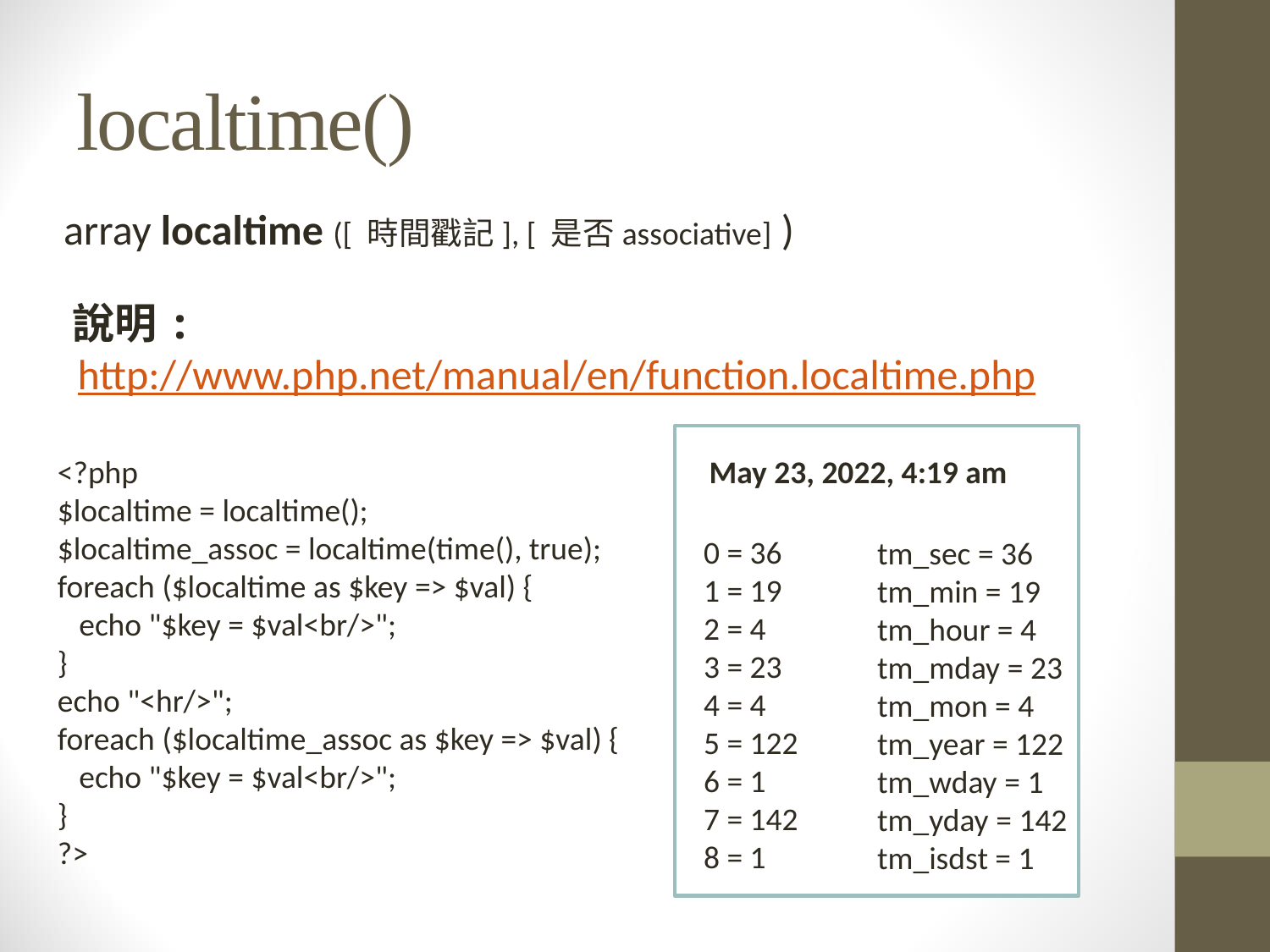

# localtime()
array localtime ([ 時間戳記], [ 是否associative] )
說明:
http://www.php.net/manual/en/function.localtime.php

May 23, 2022, 4:19 am
0 = 36
1 = 19
2 = 4
3 = 23
4 = 4
5 = 122
6 = 1
7 = 142
8 = 1
tm_sec = 36
tm_min = 19
tm_hour = 4
tm_mday = 23
tm_mon = 4
tm_year = 122
tm_wday = 1
tm_yday = 142
tm_isdst = 1
<?php
$localtime = localtime();
$localtime_assoc = localtime(time(), true);
foreach ($localtime as $key => $val) {
   echo "$key = $val<br/>";
}
echo "<hr/>";
foreach ($localtime_assoc as $key => $val) {
   echo "$key = $val<br/>";
}
?>